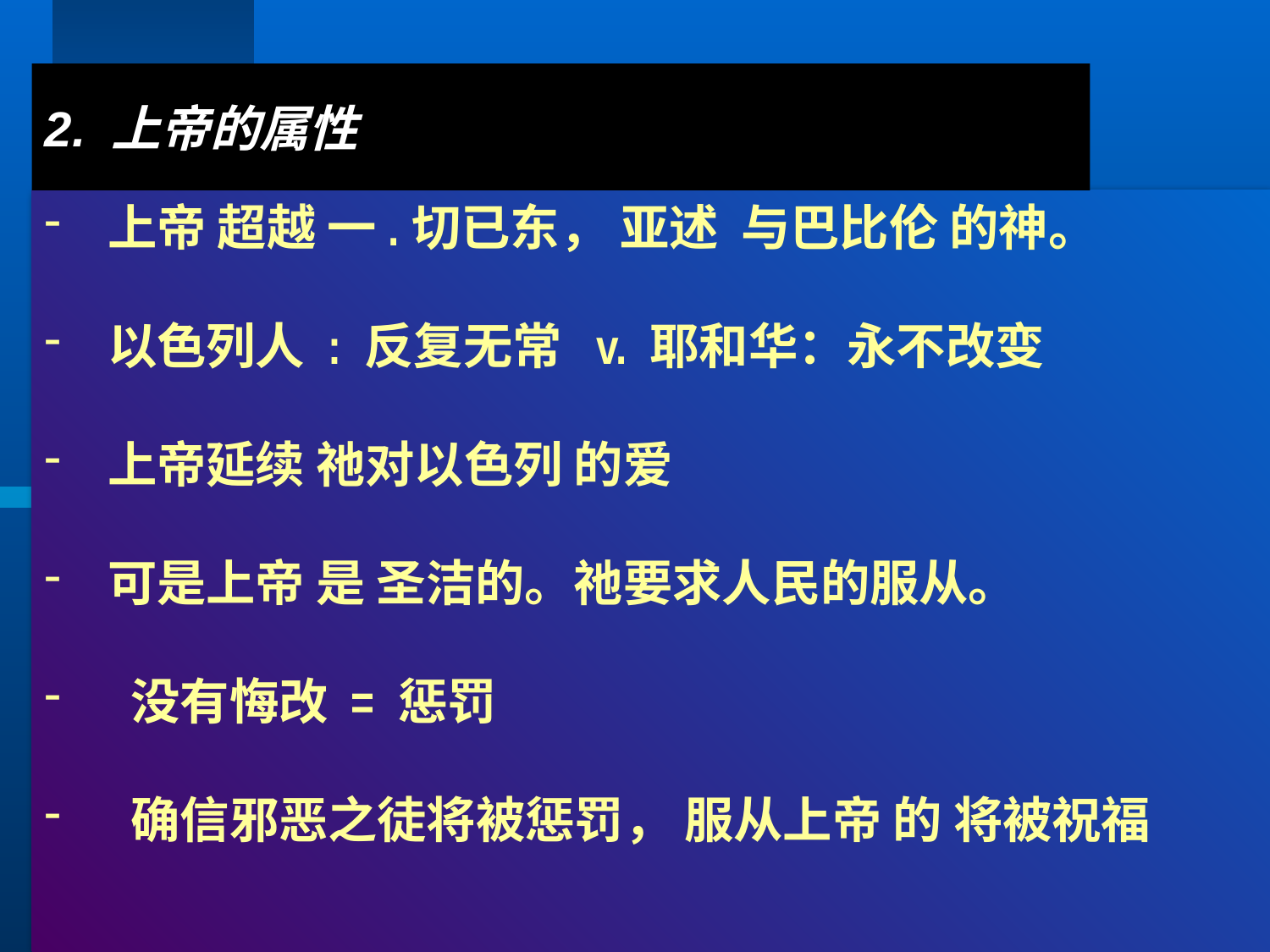

# 2. 上帝的属性
上帝 超越 一.切已东， 亚述  与巴比伦 的神。
以色列人 : 反复无常  v. 耶和华：永不改变

上帝延续 祂对以色列 的爱

可是上帝 是 圣洁的。祂要求人民的服从。

 没有悔改 = 惩罚

 确信邪恶之徒将被惩罚， 服从上帝 的 将被祝福